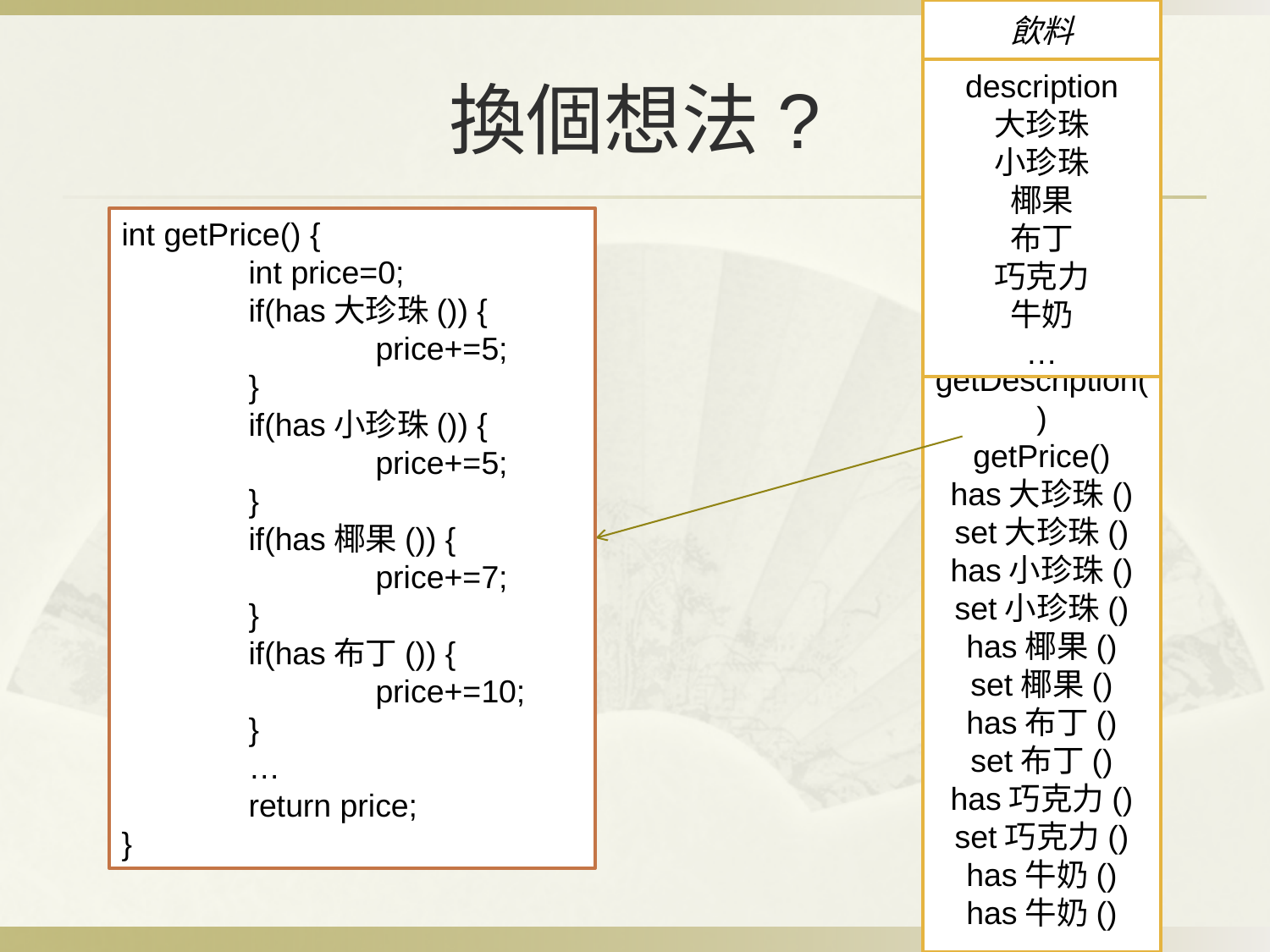

飲料
getDescription()
getPrice()
has大珍珠()
set大珍珠()
has小珍珠()
set小珍珠()
has椰果()
set椰果()
has布丁()
set布丁()
has巧克力()
set巧克力()
has牛奶()
has牛奶()
…
description
大珍珠
小珍珠
椰果
布丁
巧克力
牛奶
…
# 換個想法?
int getPrice() {
	int price=0;
	if(has大珍珠()) {
		price+=5;
	}
	if(has小珍珠()) {
		price+=5;
	}
	if(has椰果()) {
		price+=7;
	}
	if(has布丁()) {
		price+=10;
	}
	…
	return price;
}